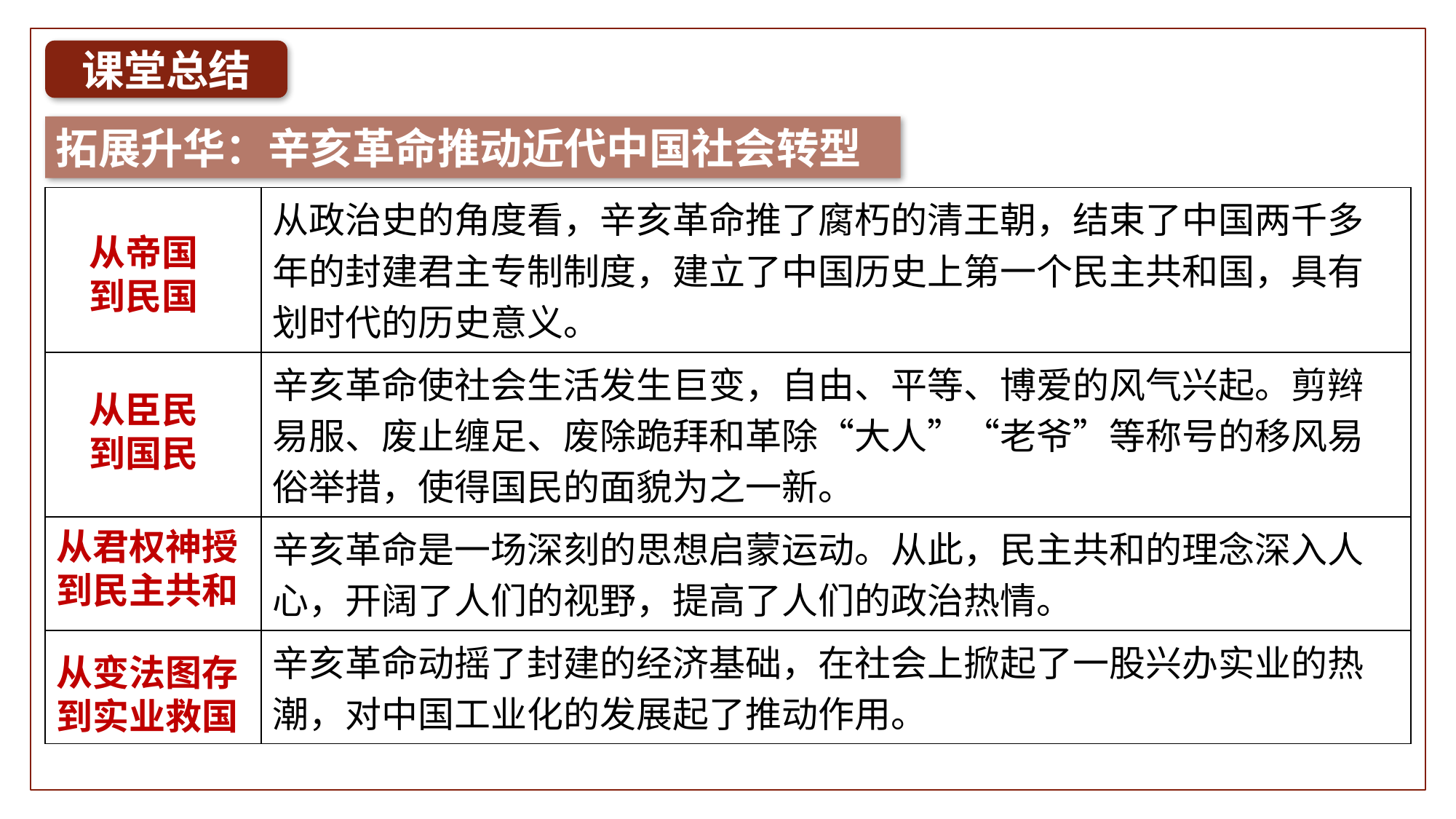

课堂总结
拓展升华：辛亥革命推动近代中国社会转型
|  | 从政治史的角度看，辛亥革命推了腐朽的清王朝，结束了中国两千多年的封建君主专制制度，建立了中国历史上第一个民主共和国，具有划时代的历史意义。 |
| --- | --- |
|  | 辛亥革命使社会生活发生巨变，自由、平等、博爱的风气兴起。剪辫易服、废止缠足、废除跪拜和革除“大人”“老爷”等称号的移风易俗举措，使得国民的面貌为之一新。 |
|  | 辛亥革命是一场深刻的思想启蒙运动。从此，民主共和的理念深入人心，开阔了人们的视野，提高了人们的政治热情。 |
|  | 辛亥革命动摇了封建的经济基础，在社会上掀起了一股兴办实业的热潮，对中国工业化的发展起了推动作用。 |
从帝国
到民国
从臣民
到国民
从君权神授
到民主共和
从变法图存
到实业救国